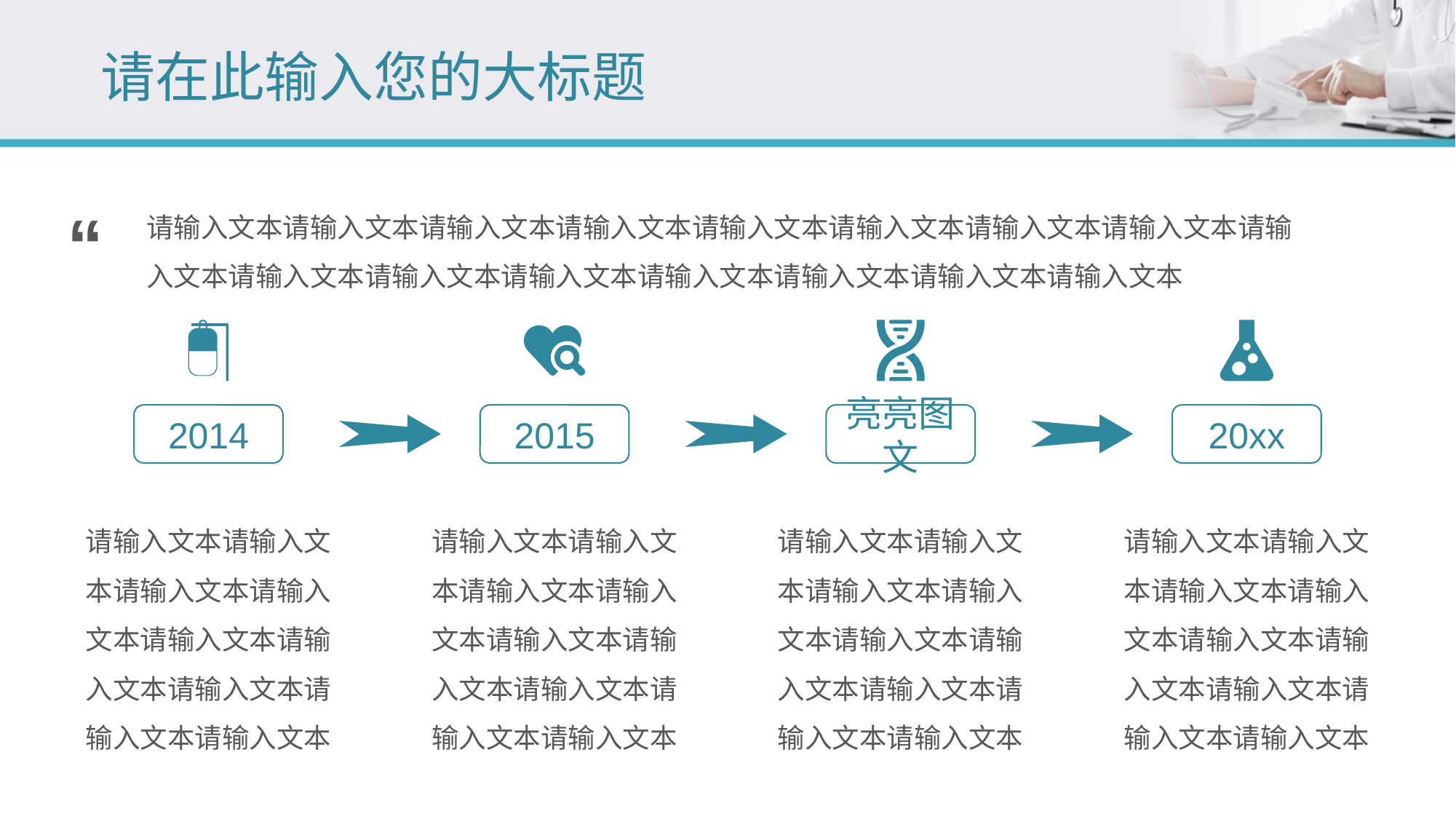

# 请在此输入您的大标题
请输入文本请输入文本请输入文本请输入文本请输入文本请输入文本请输入文本请输入文本请输入文本请输入文本请输入文本请输入文本请输入文本请输入文本请输入文本请输入文本
“

2014
2015
亮亮图文
20xx

请输入文本请输入文本请输入文本请输入文本请输入文本请输入文本请输入文本请输入文本请输入文本
请输入文本请输入文本请输入文本请输入文本请输入文本请输入文本请输入文本请输入文本请输入文本
请输入文本请输入文本请输入文本请输入文本请输入文本请输入文本请输入文本请输入文本请输入文本
请输入文本请输入文本请输入文本请输入文本请输入文本请输入文本请输入文本请输入文本请输入文本